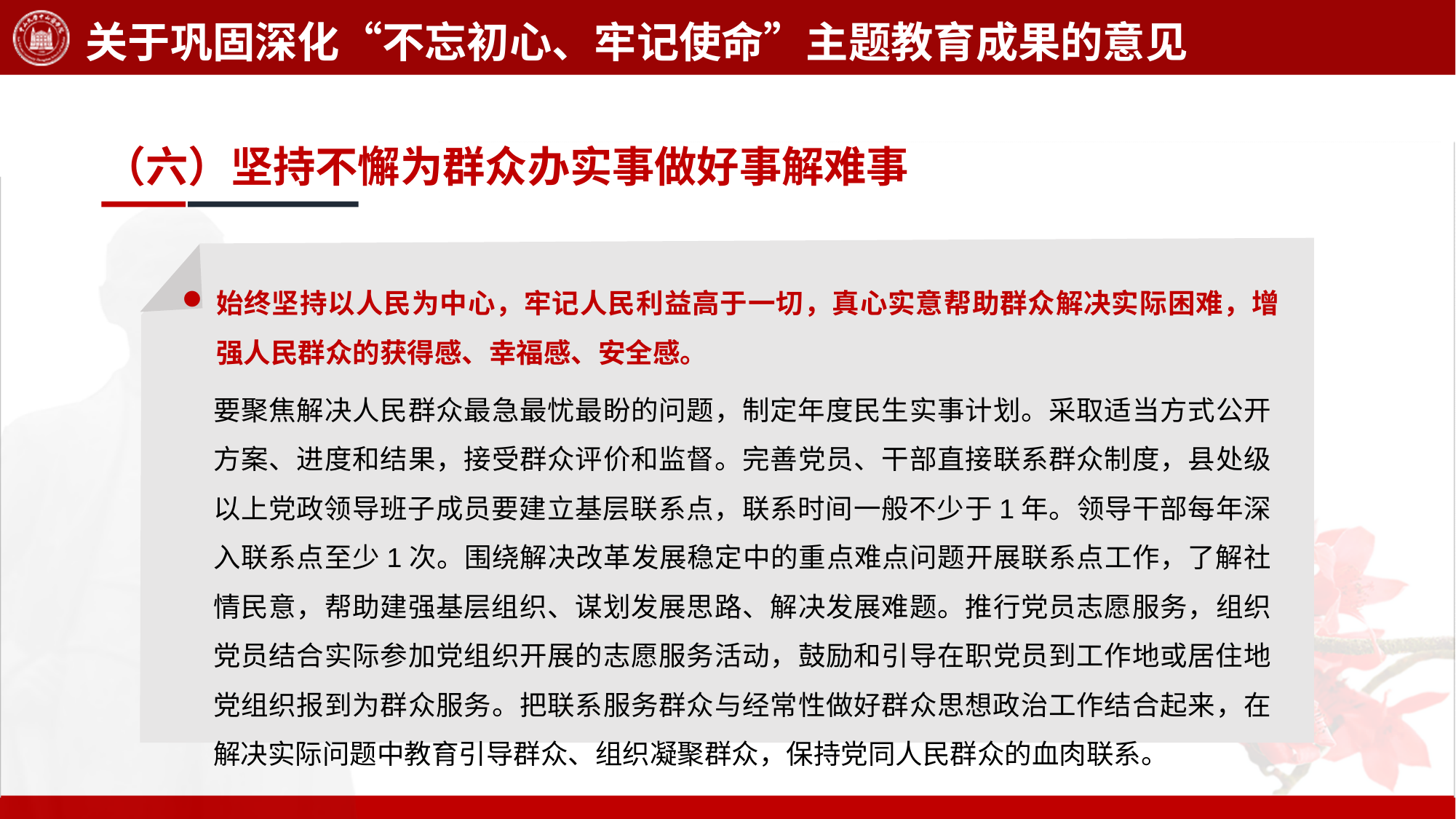

关于巩固深化“不忘初心、牢记使命”主题教育成果的意见
（六）坚持不懈为群众办实事做好事解难事

始终坚持以人民为中心，牢记人民利益高于一切，真心实意帮助群众解决实际困难，增强人民群众的获得感、幸福感、安全感。
要聚焦解决人民群众最急最忧最盼的问题，制定年度民生实事计划。采取适当方式公开方案、进度和结果，接受群众评价和监督。完善党员、干部直接联系群众制度，县处级以上党政领导班子成员要建立基层联系点，联系时间一般不少于1年。领导干部每年深入联系点至少1次。围绕解决改革发展稳定中的重点难点问题开展联系点工作，了解社情民意，帮助建强基层组织、谋划发展思路、解决发展难题。推行党员志愿服务，组织党员结合实际参加党组织开展的志愿服务活动，鼓励和引导在职党员到工作地或居住地党组织报到为群众服务。把联系服务群众与经常性做好群众思想政治工作结合起来，在解决实际问题中教育引导群众、组织凝聚群众，保持党同人民群众的血肉联系。